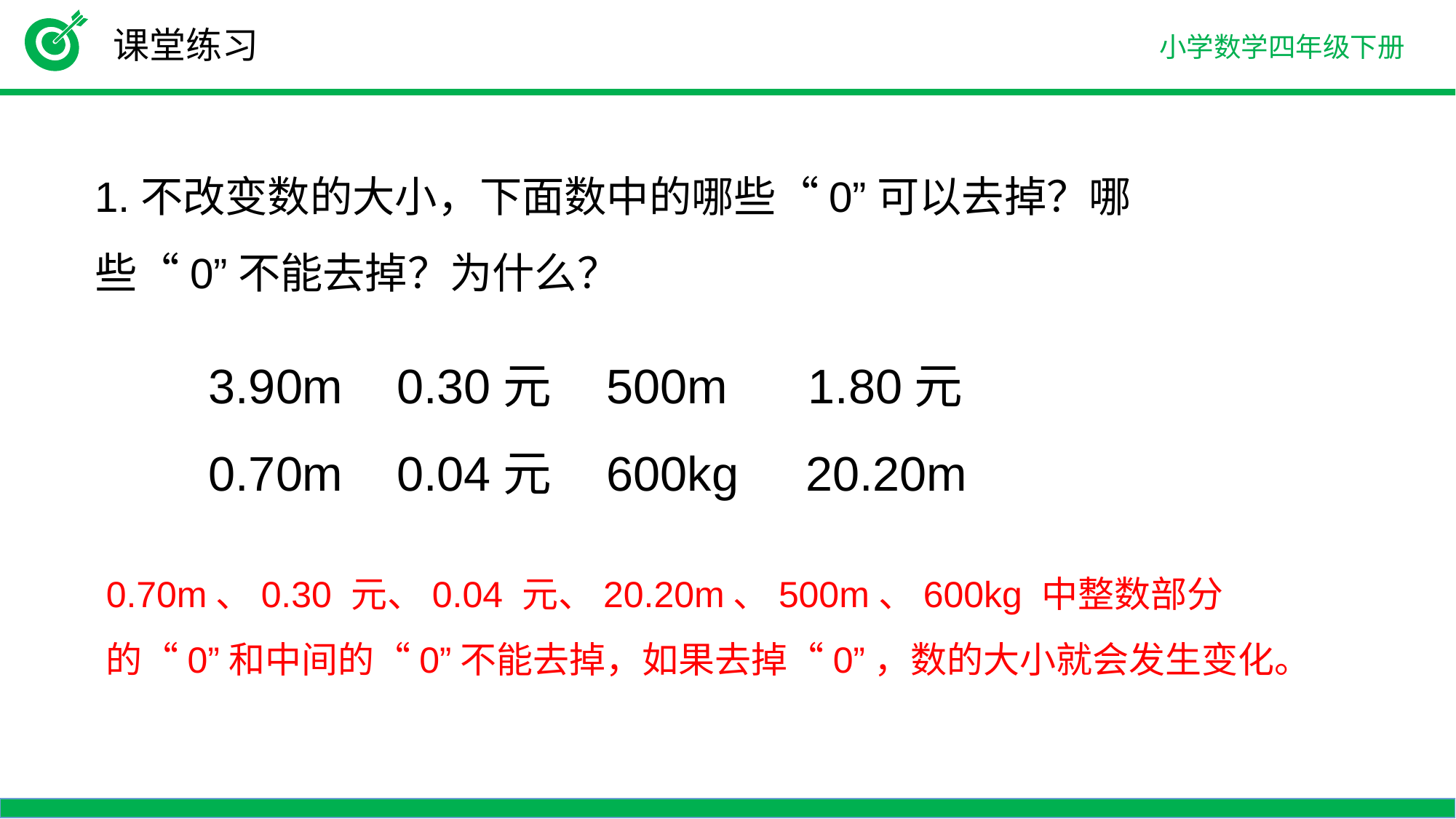

课堂练习
1.不改变数的大小，下面数中的哪些“0”可以去掉？哪些“0”不能去掉？为什么？
3.90m    0.30元    500m      1.80元
0.70m    0.04元    600kg     20.20m
0.70m、0.30 元、0.04 元、20.20m、500m、600kg 中整数部分的“0”和中间的“0”不能去掉，如果去掉“0”，数的大小就会发生变化。